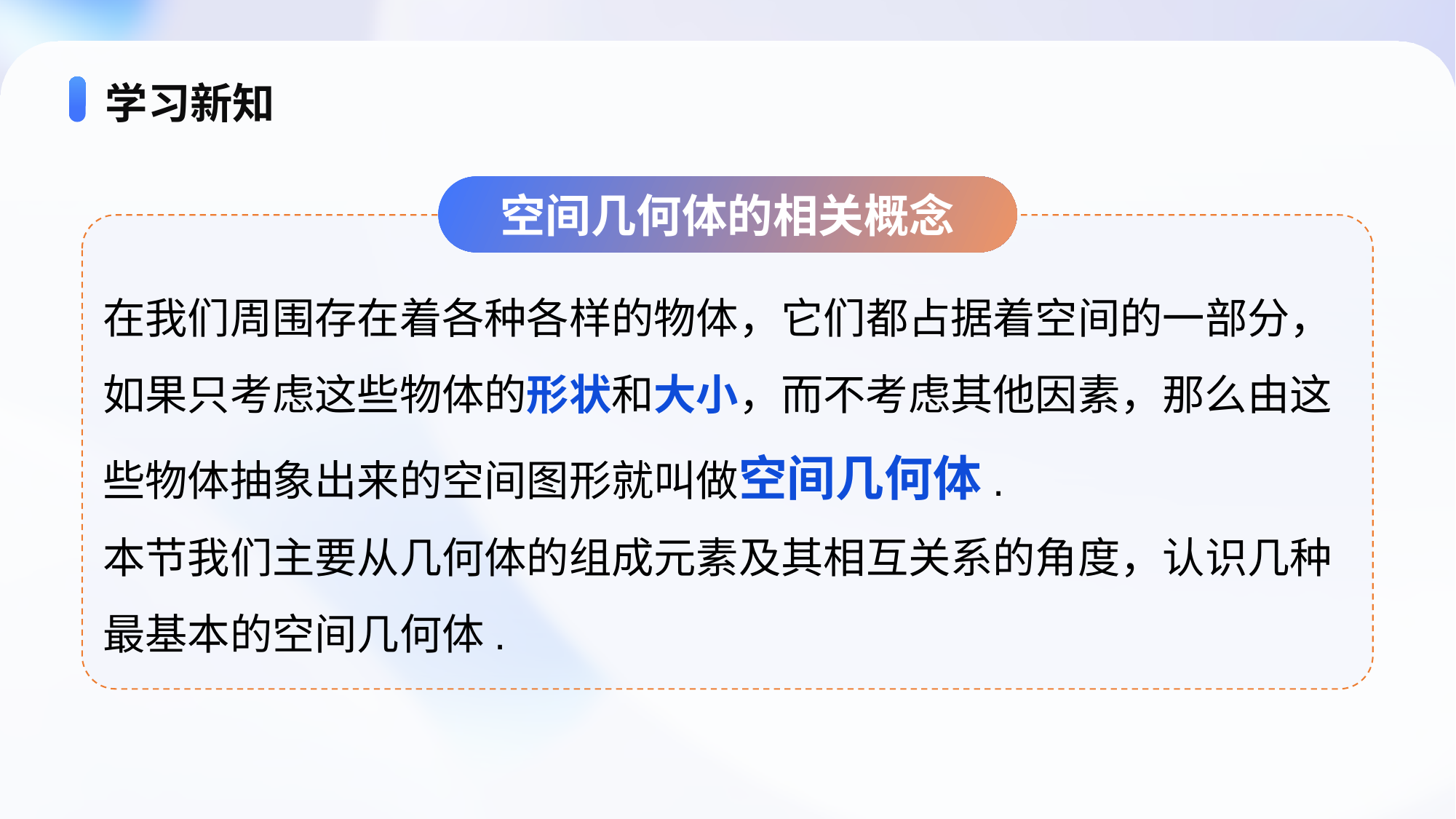

# 学习新知
空间几何体的相关概念

在我们周围存在着各种各样的物体，它们都占据着空间的一部分，如果只考虑这些物体的形状和大小，而不考虑其他因素，那么由这些物体抽象出来的空间图形就叫做空间几何体.
本节我们主要从几何体的组成元素及其相互关系的角度，认识几种最基本的空间几何体.